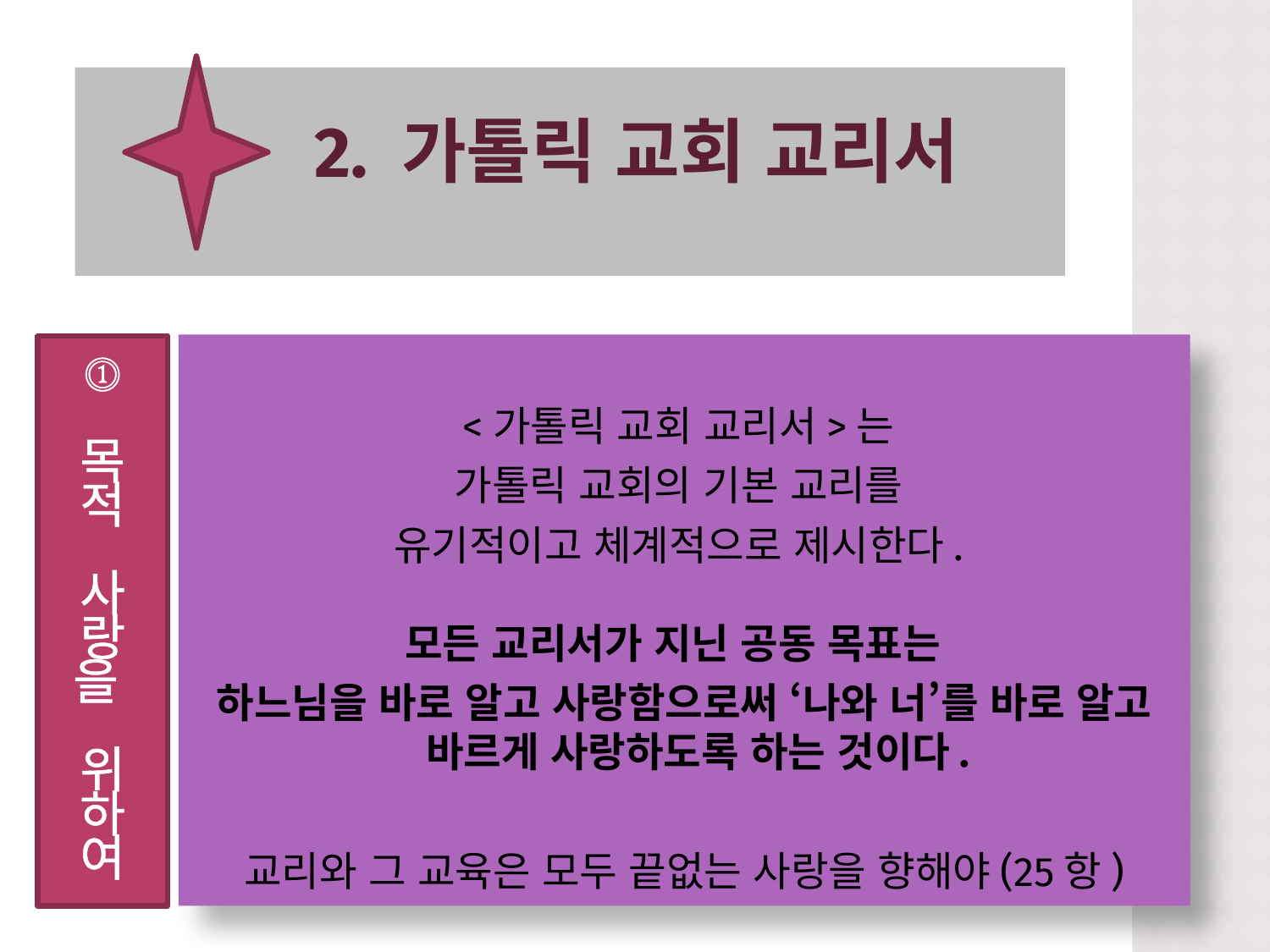

# 2. 가톨릭 교회 교리서

<가톨릭 교회 교리서>는
가톨릭 교회의 기본 교리를
유기적이고 체계적으로 제시한다.

모든 교리서가 지닌 공동 목표는
하느님을 바로 알고 사랑함으로써 ‘나와 너’를 바로 알고 바르게 사랑하도록 하는 것이다.

교리와 그 교육은 모두 끝없는 사랑을 향해야(25항)
⓵

목
적

사
랑
을

위
하
여